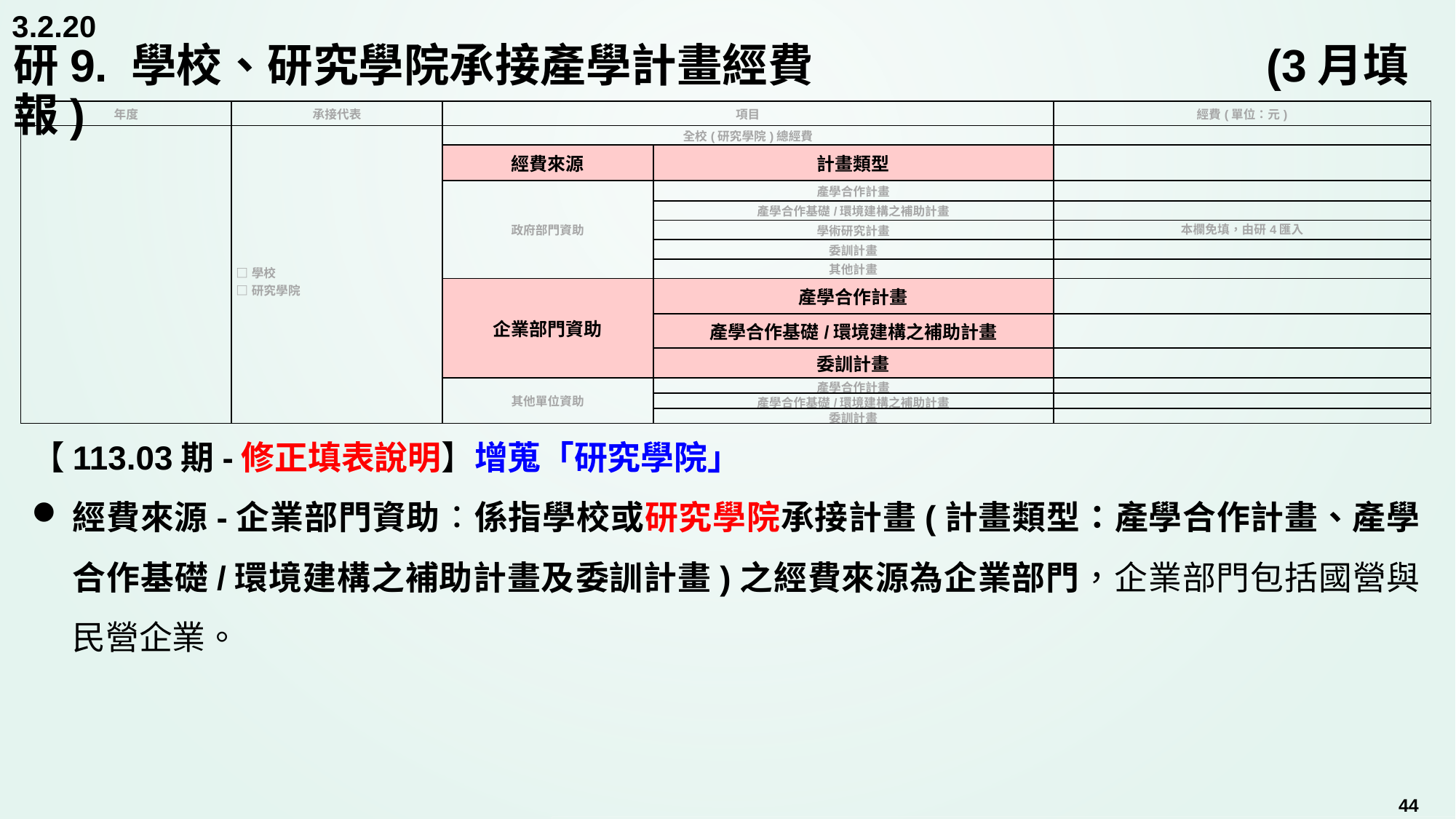

3.2.20
# 研9. 學校、研究學院承接產學計畫經費		     		    (3月填報)
| 年度 | 承接代表 | 項目 |  | 經費(單位：元) |
| --- | --- | --- | --- | --- |
|  | □學校 □研究學院 | 全校(研究學院)總經費 |  |  |
|  |  | 經費來源 | 計畫類型 |  |
|  |  | 政府部門資助 | 產學合作計畫 |  |
|  |  |  | 產學合作基礎/環境建構之補助計畫 |  |
|  |  |  | 學術研究計畫 | 本欄免填，由研4匯入 |
|  |  |  | 委訓計畫 |  |
|  |  |  | 其他計畫 |  |
|  |  | 企業部門資助 | 產學合作計畫 |  |
|  |  |  | 產學合作基礎/環境建構之補助計畫 |  |
|  |  |  | 委訓計畫 |  |
|  |  | 其他單位資助 | 產學合作計畫 |  |
|  |  |  | 產學合作基礎/環境建構之補助計畫 |  |
|  |  |  | 委訓計畫 |  |
【113.03期-修正填表說明】增蒐「研究學院」
經費來源-企業部門資助：係指學校或研究學院承接計畫(計畫類型：產學合作計畫、產學合作基礎/環境建構之補助計畫及委訓計畫)之經費來源為企業部門，企業部門包括國營與民營企業。